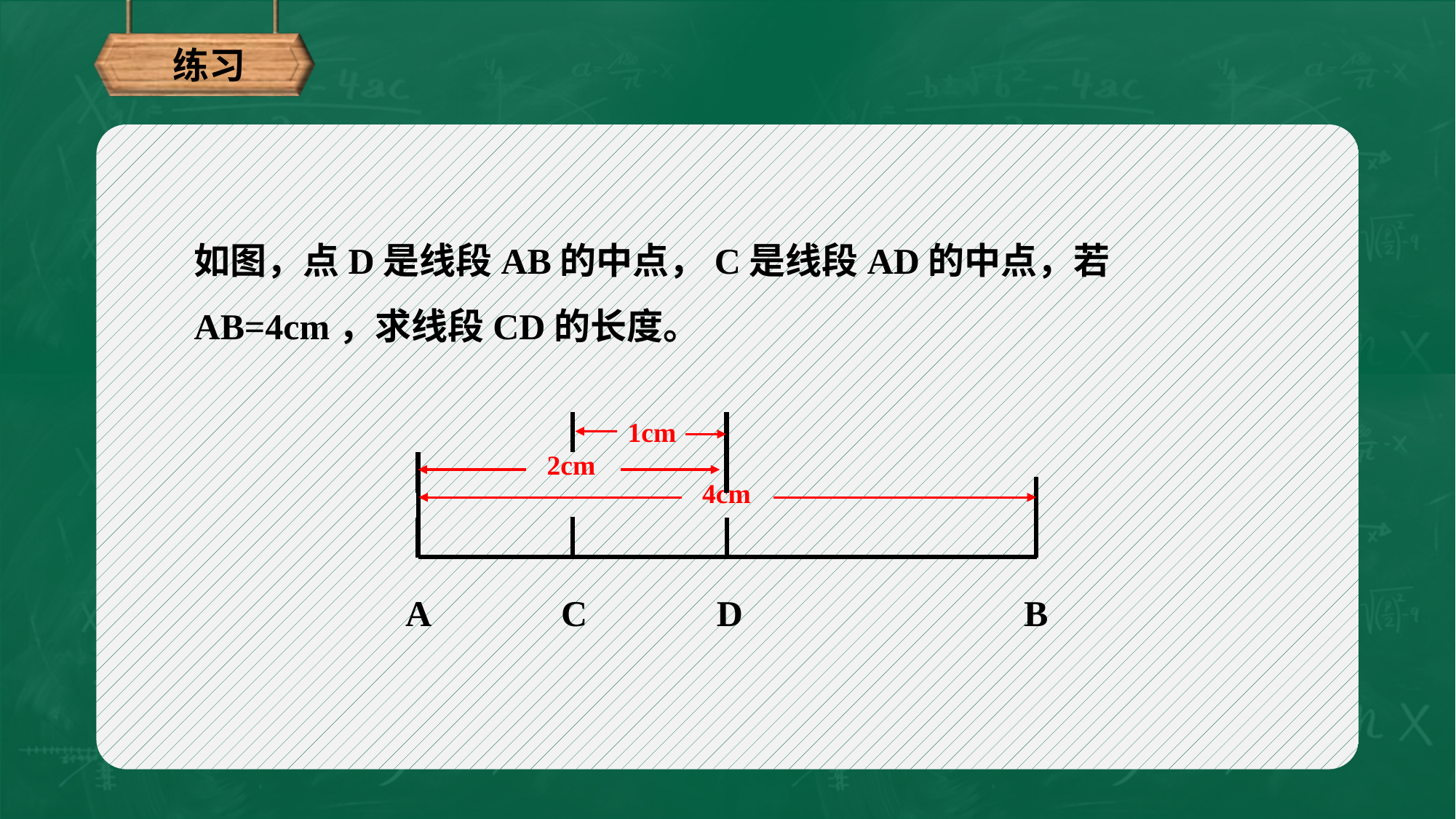

练习
如图，点D是线段AB的中点，C是线段AD的中点，若AB=4cm，求线段CD的长度。
1cm
2cm
4cm
B
C
D
A